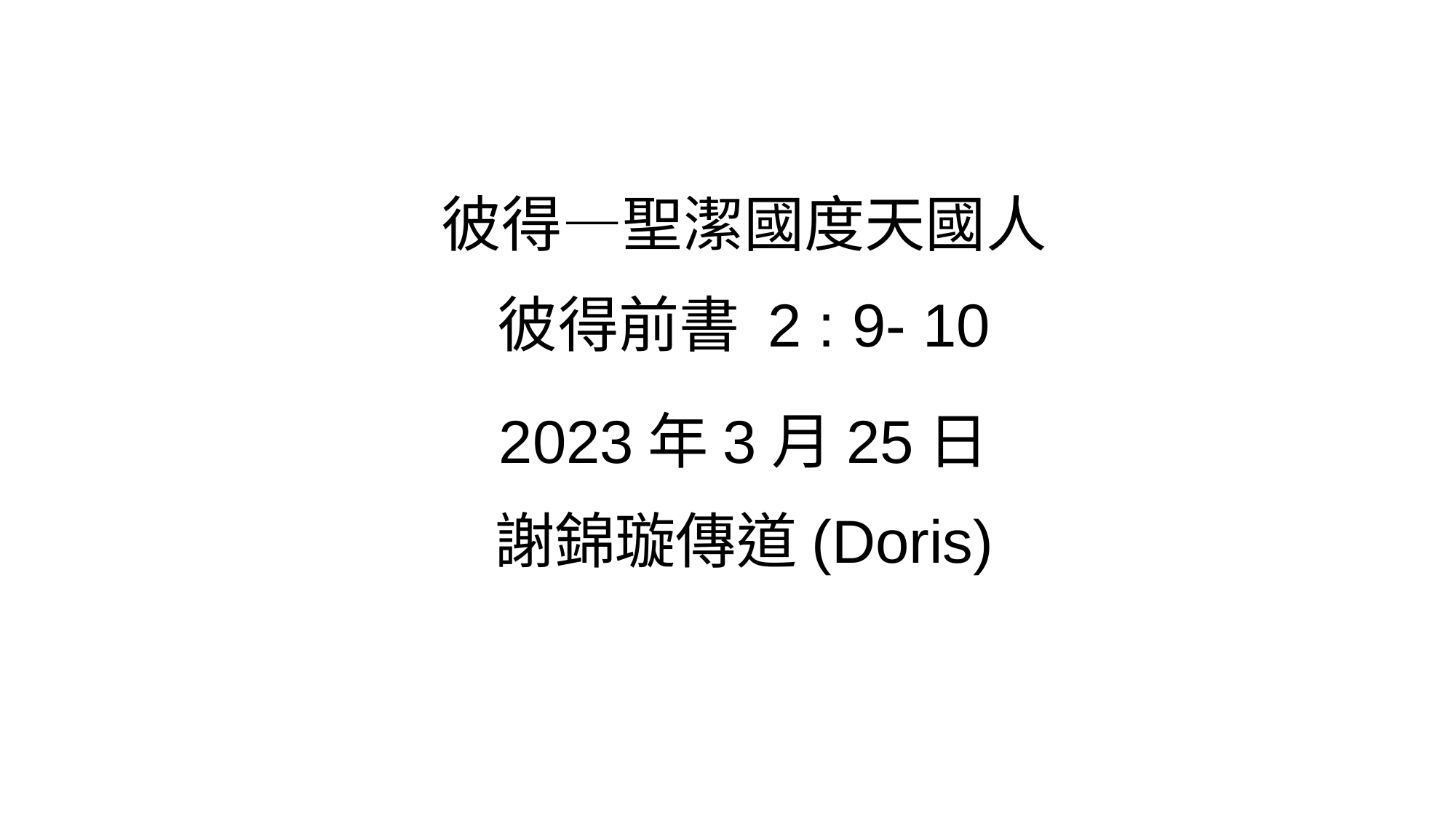

彼得—聖潔國度天國人
彼得前書 2 : 9- 10

2023年3月25日
謝錦璇傳道(Doris)